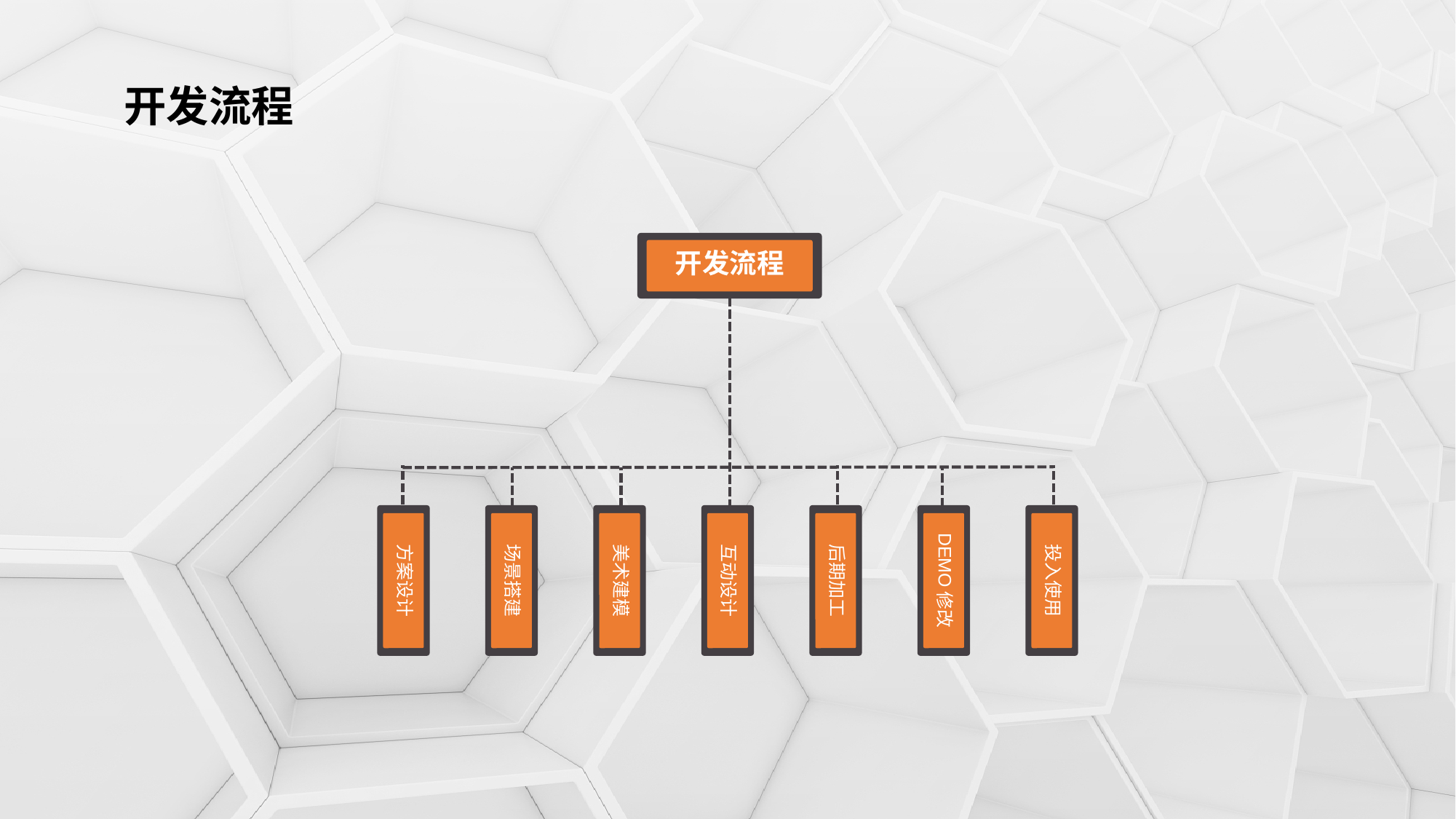

开发流程

开发流程

方案设计
场景搭建
美术建模
互动设计
后期加工
DEMO修改
投入使用